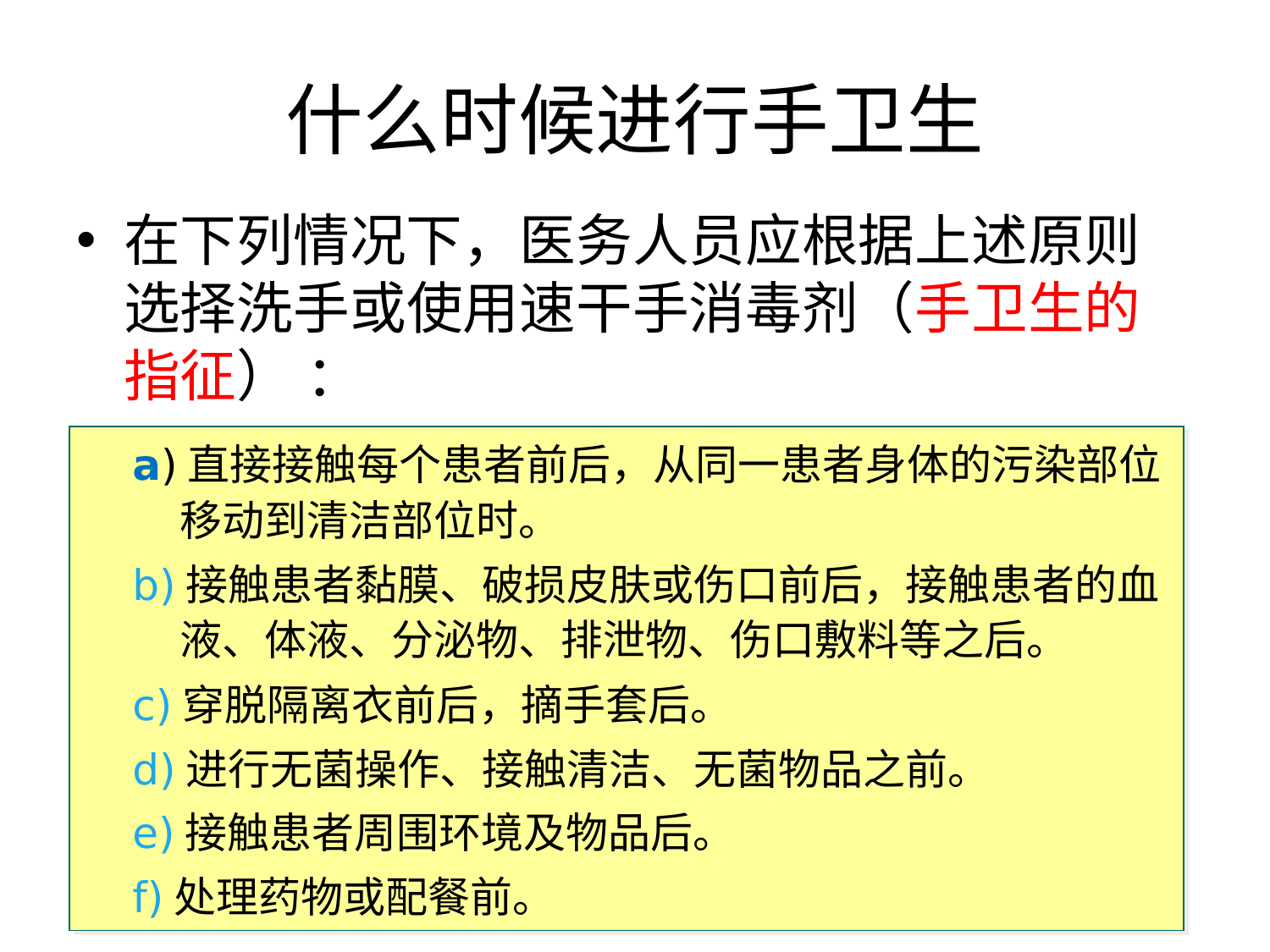

# 什么时候进行手卫生
在下列情况下，医务人员应根据上述原则
选择洗手或使用速干手消毒剂（手卫生的指征） ：
a)直接接触每个患者前后，从同一患者身体的污染部位移动到清洁部位时。
b)接触患者黏膜、破损皮肤或伤口前后，接触患者的血液、体液、分泌物、排泄物、伤口敷料等之后。
c)穿脱隔离衣前后，摘手套后。
d)进行无菌操作、接触清洁、无菌物品之前。
e)接触患者周围环境及物品后。
f)处理药物或配餐前。

32